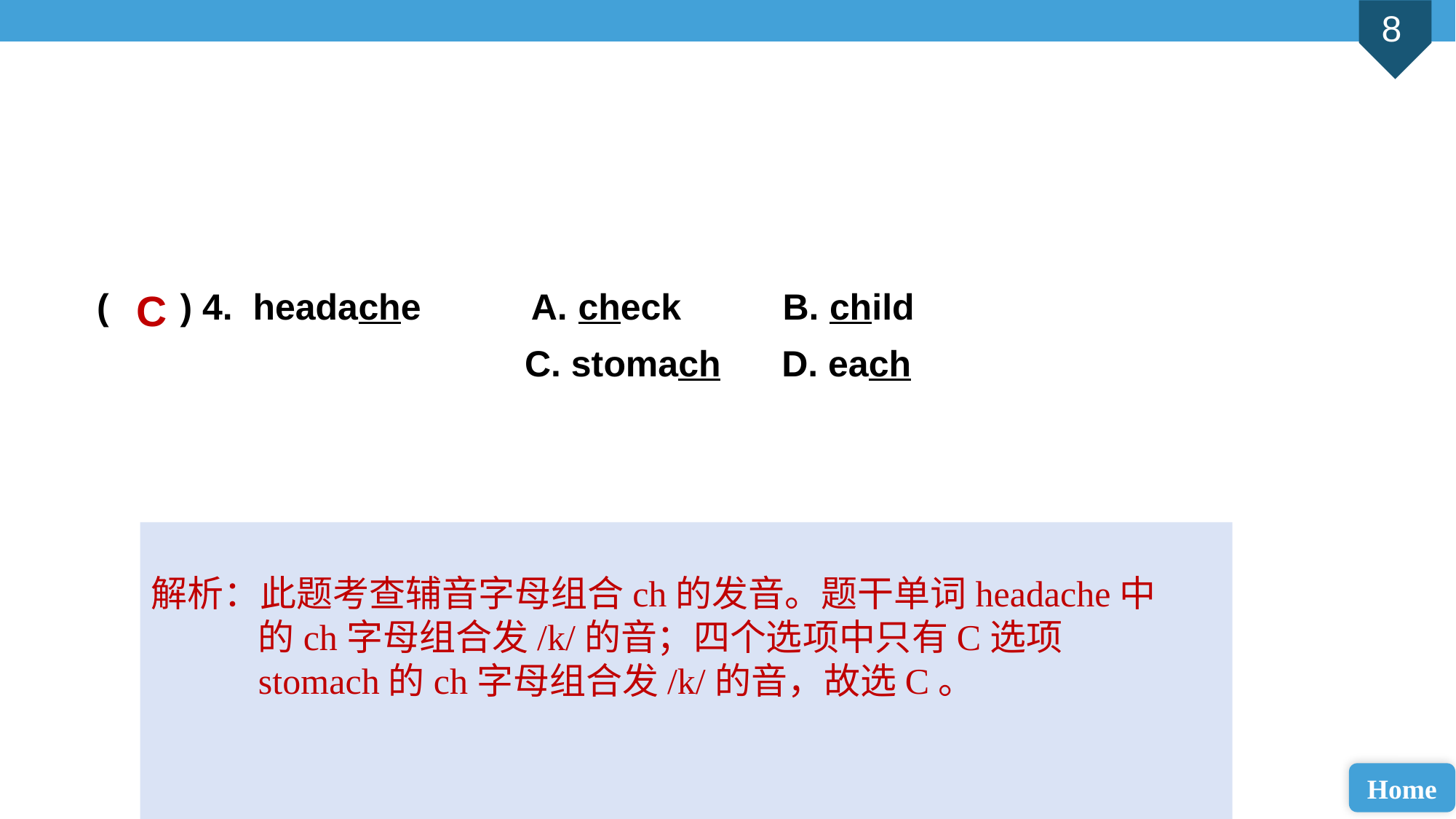

(       ) 4.  headache           A. check          B. child
                                          C. stomach      D. each
C

解析：此题考查辅音字母组合ch的发音。题干单词headache中的ch字母组合发/k/的音；四个选项中只有C选项stomach的ch字母组合发/k/的音，故选C。